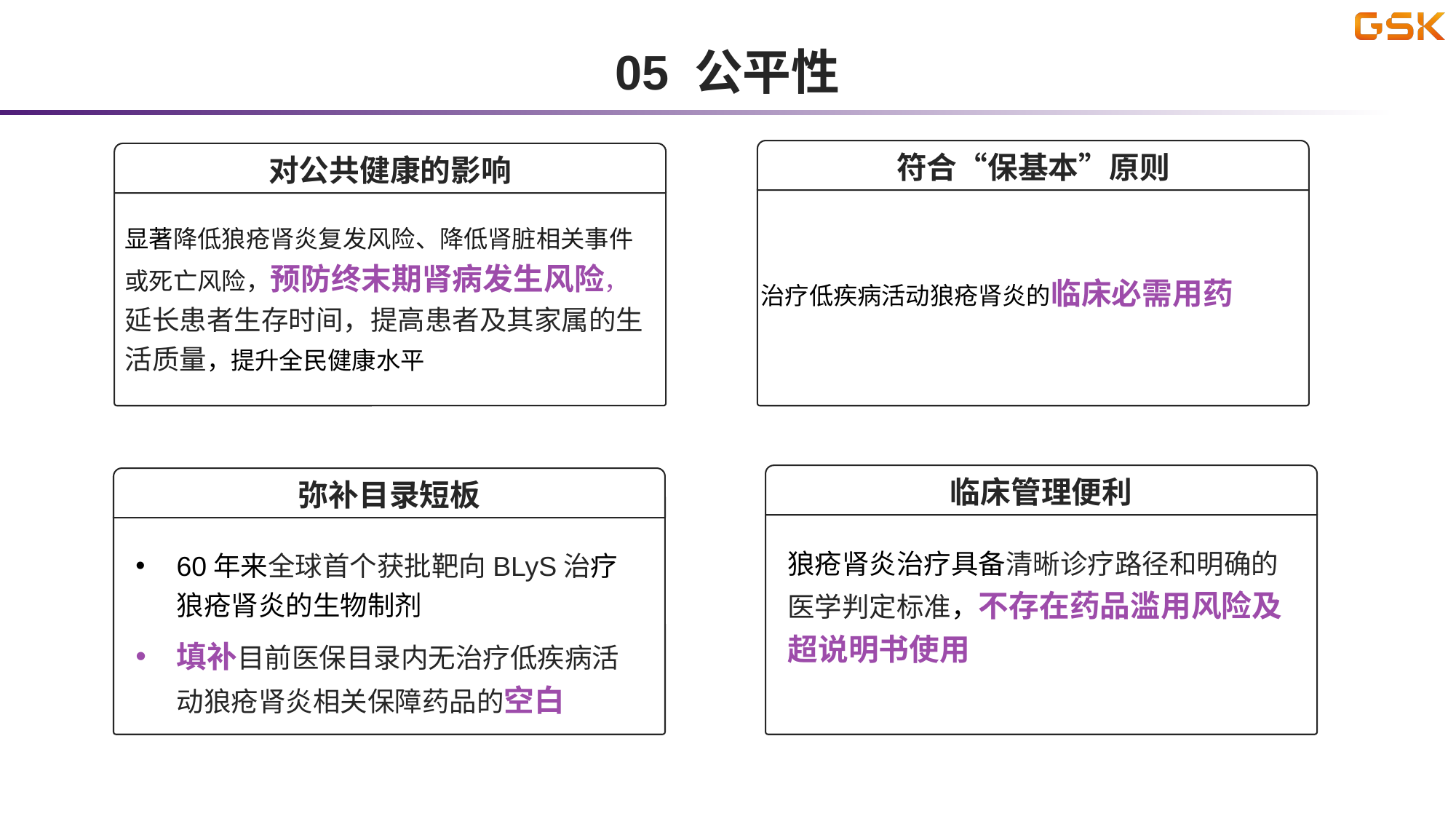

05 公平性

符合“保基本”原则
对公共健康的影响

显著降低狼疮肾炎复发风险、降低肾脏相关事件或死亡风险，预防终末期肾病发生风险，延长患者生存时间，提高患者及其家属的生活质量，提升全民健康水平
治疗低疾病活动狼疮肾炎的临床必需用药

临床管理便利
弥补目录短板

狼疮肾炎治疗具备清晰诊疗路径和明确的医学判定标准，不存在药品滥用风险及超说明书使用
60年来全球首个获批靶向BLyS治疗狼疮肾炎的生物制剂
填补目前医保目录内无治疗低疾病活动狼疮肾炎相关保障药品的空白